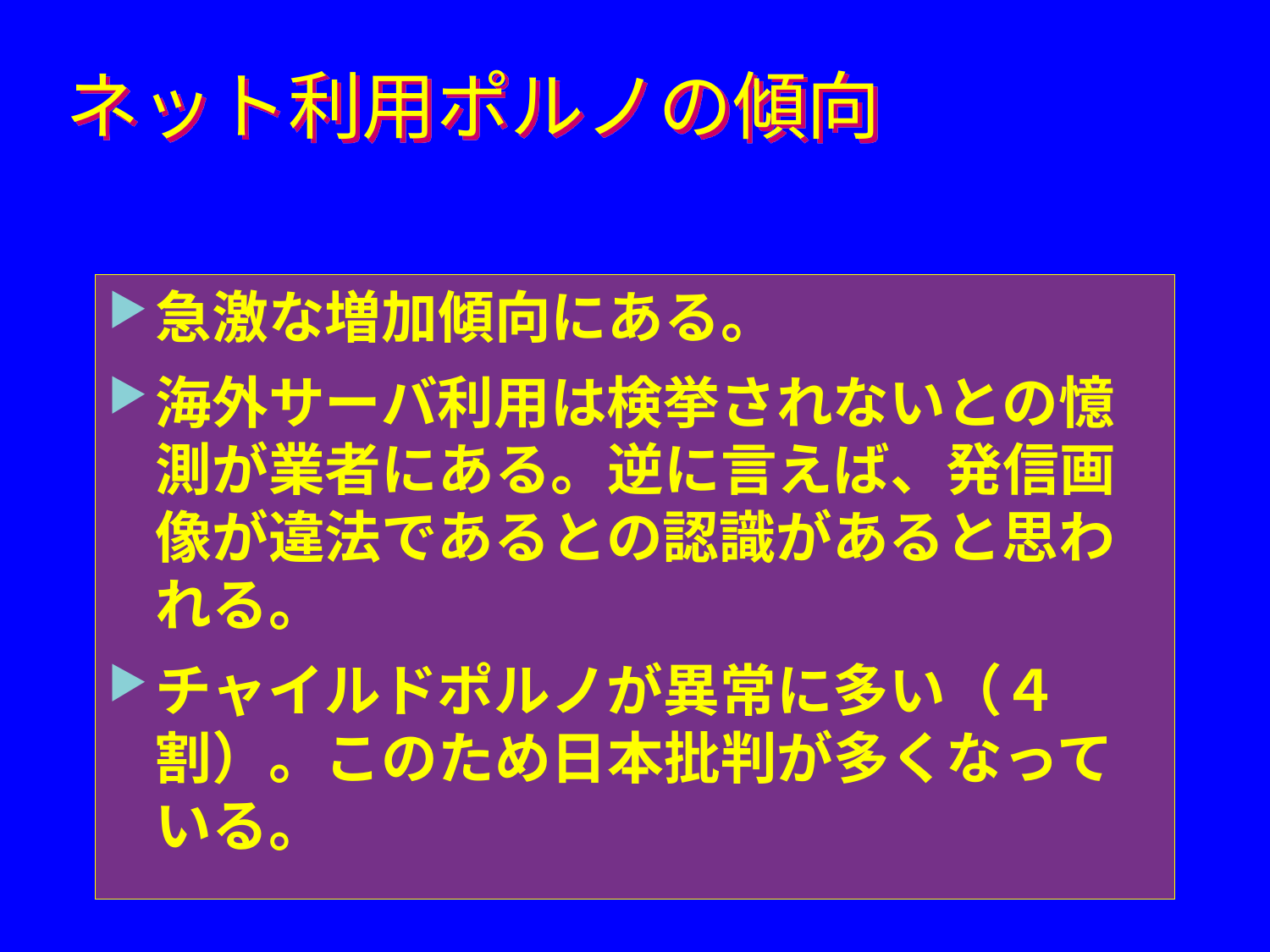

# ネット利用ポルノの傾向
急激な増加傾向にある。
海外サーバ利用は検挙されないとの憶測が業者にある。逆に言えば、発信画像が違法であるとの認識があると思われる。
チャイルドポルノが異常に多い（４割）。このため日本批判が多くなっている。